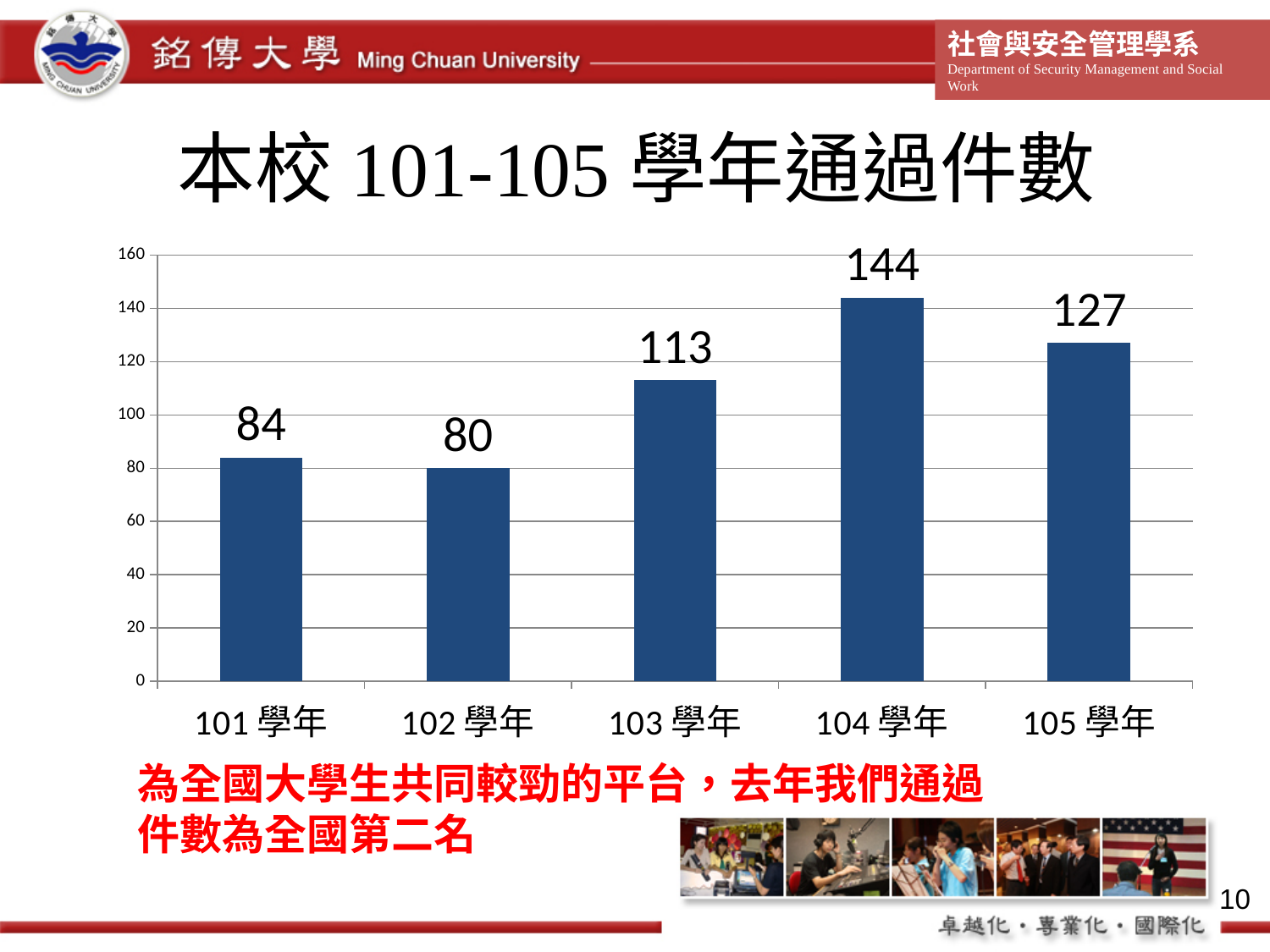

# 本校101-105學年通過件數

### Chart

| Category |  |
|---|---|
| 101學年 | 84.0 |
| 102學年 | 80.0 |
| 103學年 | 113.0 |
| 104學年 | 144.0 |
| 105學年 | 127.0 |
為全國大學生共同較勁的平台，去年我們通過件數為全國第二名
10